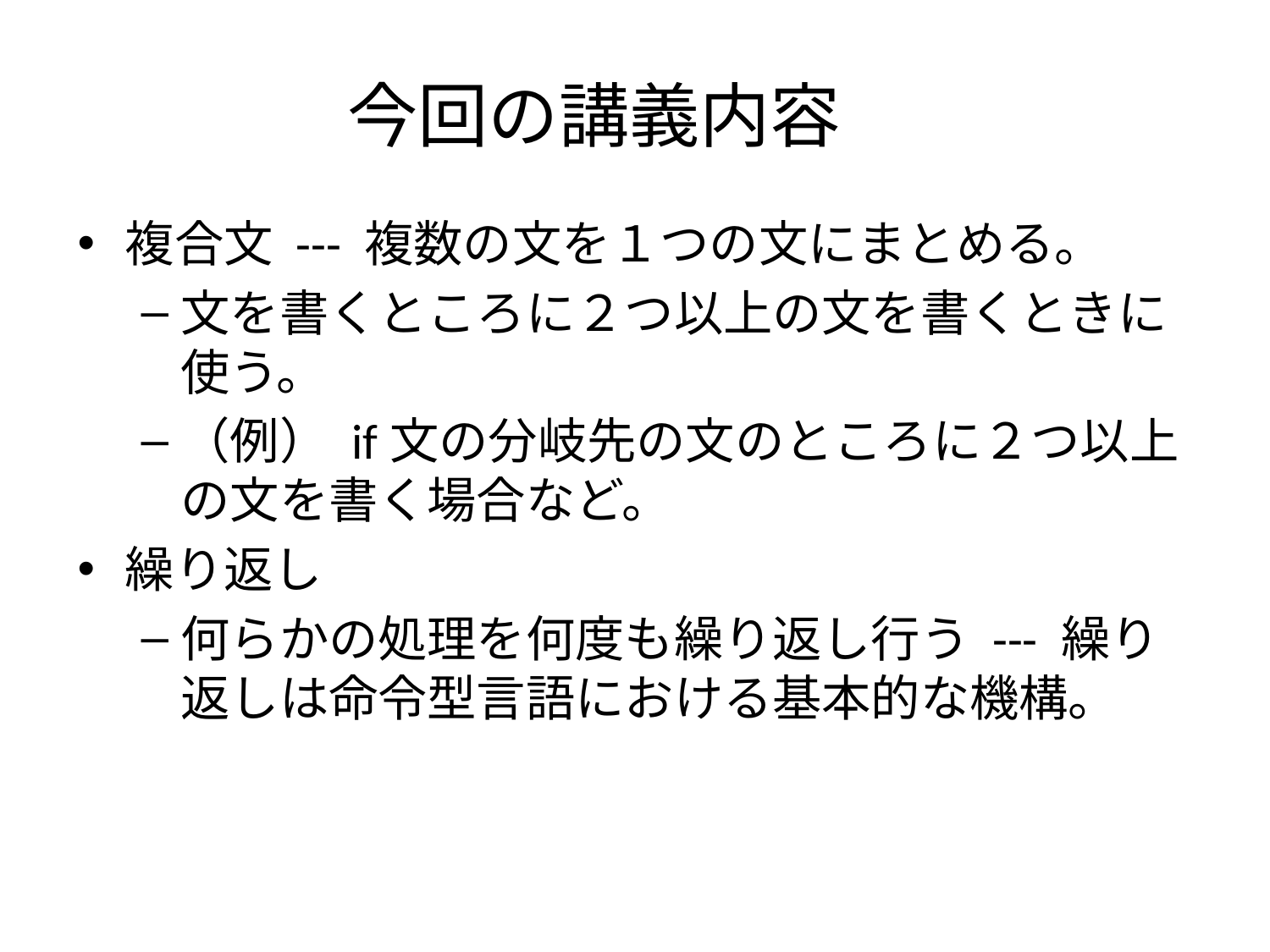

# 今回の講義内容
複合文 --- 複数の文を１つの文にまとめる。
文を書くところに２つ以上の文を書くときに使う。
（例） if文の分岐先の文のところに２つ以上の文を書く場合など。
繰り返し
何らかの処理を何度も繰り返し行う --- 繰り返しは命令型言語における基本的な機構。